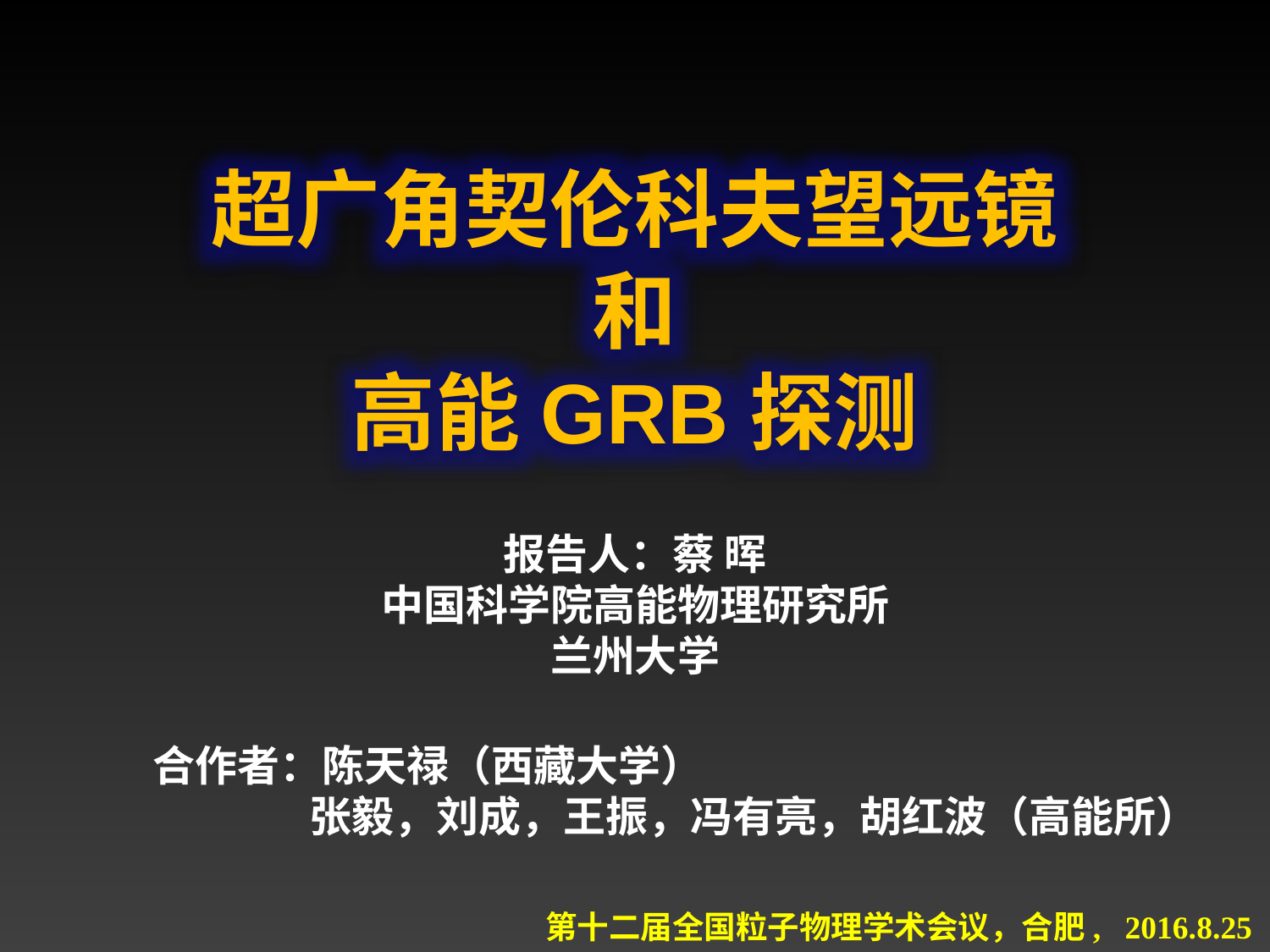

超广角契伦科夫望远镜
和
高能GRB探测
报告人：蔡 晖
中国科学院高能物理研究所
兰州大学
       合作者：陈天禄（西藏大学）
	        张毅，刘成，王振，冯有亮，胡红波（高能所）

第十二届全国粒子物理学术会议，合肥,   2016.8.25